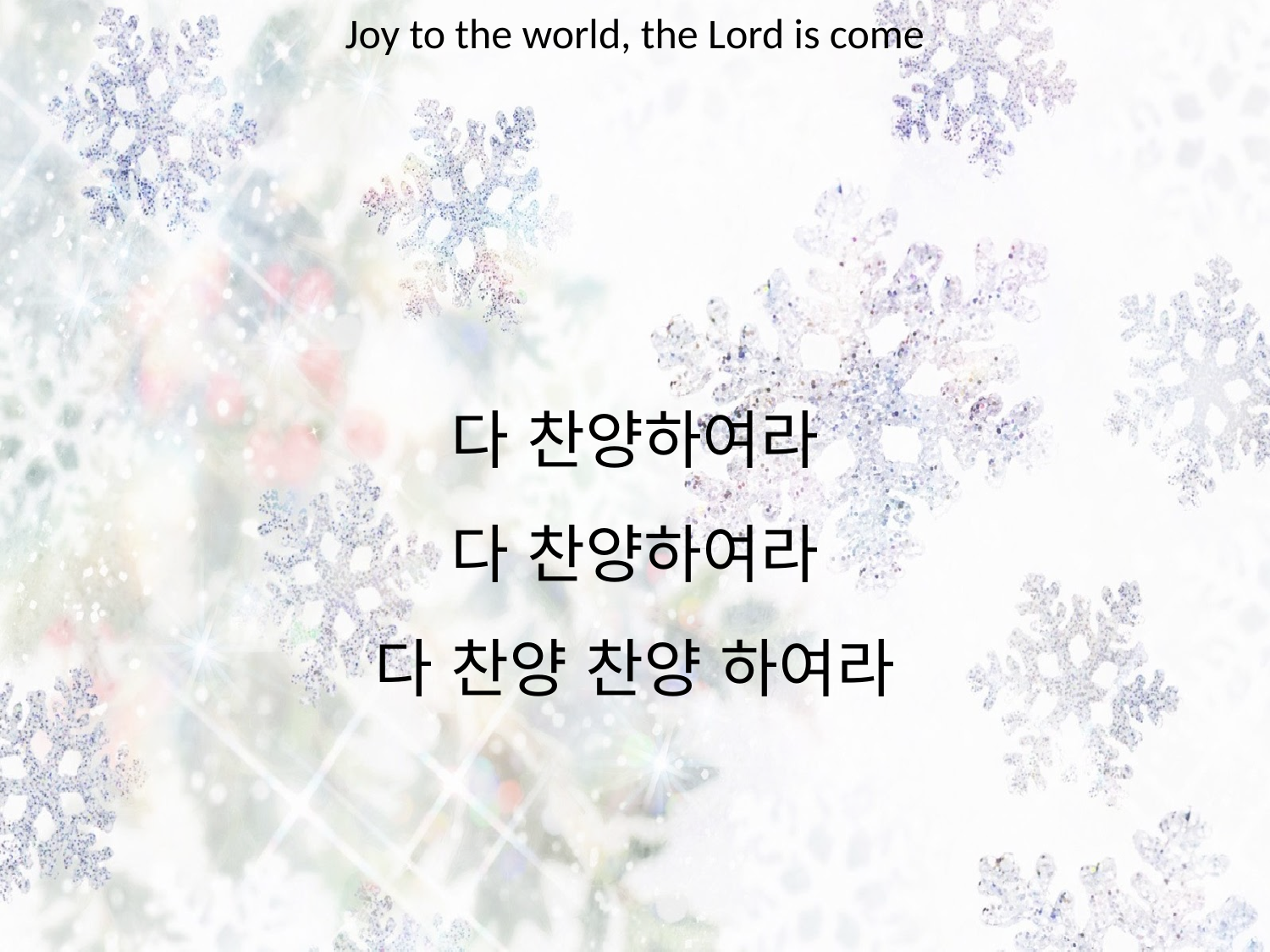

Joy to the world, the Lord is come
#
다 찬양하여라
다 찬양하여라
다 찬양 찬양 하여라